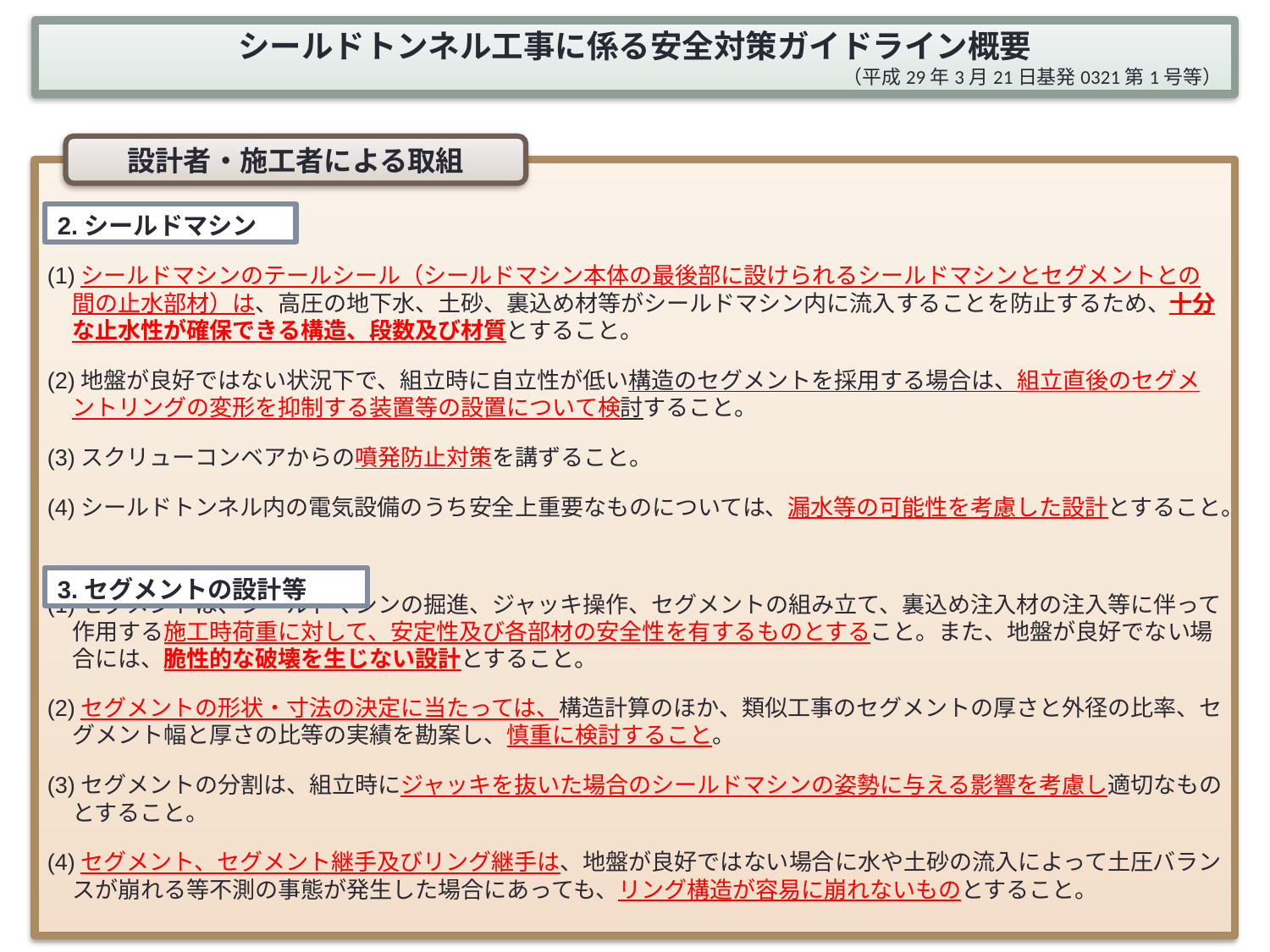

シールドトンネル工事に係る安全対策ガイドライン概要
（平成29年3月21日基発0321第1号等）
設計者・施工者による取組

(1)シールドマシンのテールシール（シールドマシン本体の最後部に設けられるシールドマシンとセグメントとの間の止水部材）は、高圧の地下水、土砂、裏込め材等がシールドマシン内に流入することを防止するため、十分な止水性が確保できる構造、段数及び材質とすること。

(2)地盤が良好ではない状況下で、組立時に自立性が低い構造のセグメントを採用する場合は、組立直後のセグメントリングの変形を抑制する装置等の設置について検討すること。

(3)スクリューコンベアからの噴発防止対策を講ずること。

(4)シールドトンネル内の電気設備のうち安全上重要なものについては、漏水等の可能性を考慮した設計とすること。

(1)セグメントは、シールドマシンの掘進、ジャッキ操作、セグメントの組み立て、裏込め注入材の注入等に伴って作用する施工時荷重に対して、安定性及び各部材の安全性を有するものとすること。また、地盤が良好でない場合には、脆性的な破壊を生じない設計とすること。

(2)セグメントの形状・寸法の決定に当たっては、構造計算のほか、類似工事のセグメントの厚さと外径の比率、セグメント幅と厚さの比等の実績を勘案し、慎重に検討すること。

(3)セグメントの分割は、組立時にジャッキを抜いた場合のシールドマシンの姿勢に与える影響を考慮し適切なものとすること。

(4)セグメント、セグメント継手及びリング継手は、地盤が良好ではない場合に水や土砂の流入によって土圧バランスが崩れる等不測の事態が発生した場合にあっても、リング構造が容易に崩れないものとすること。
2.シールドマシン
3.セグメントの設計等
2
2.シールドマシン